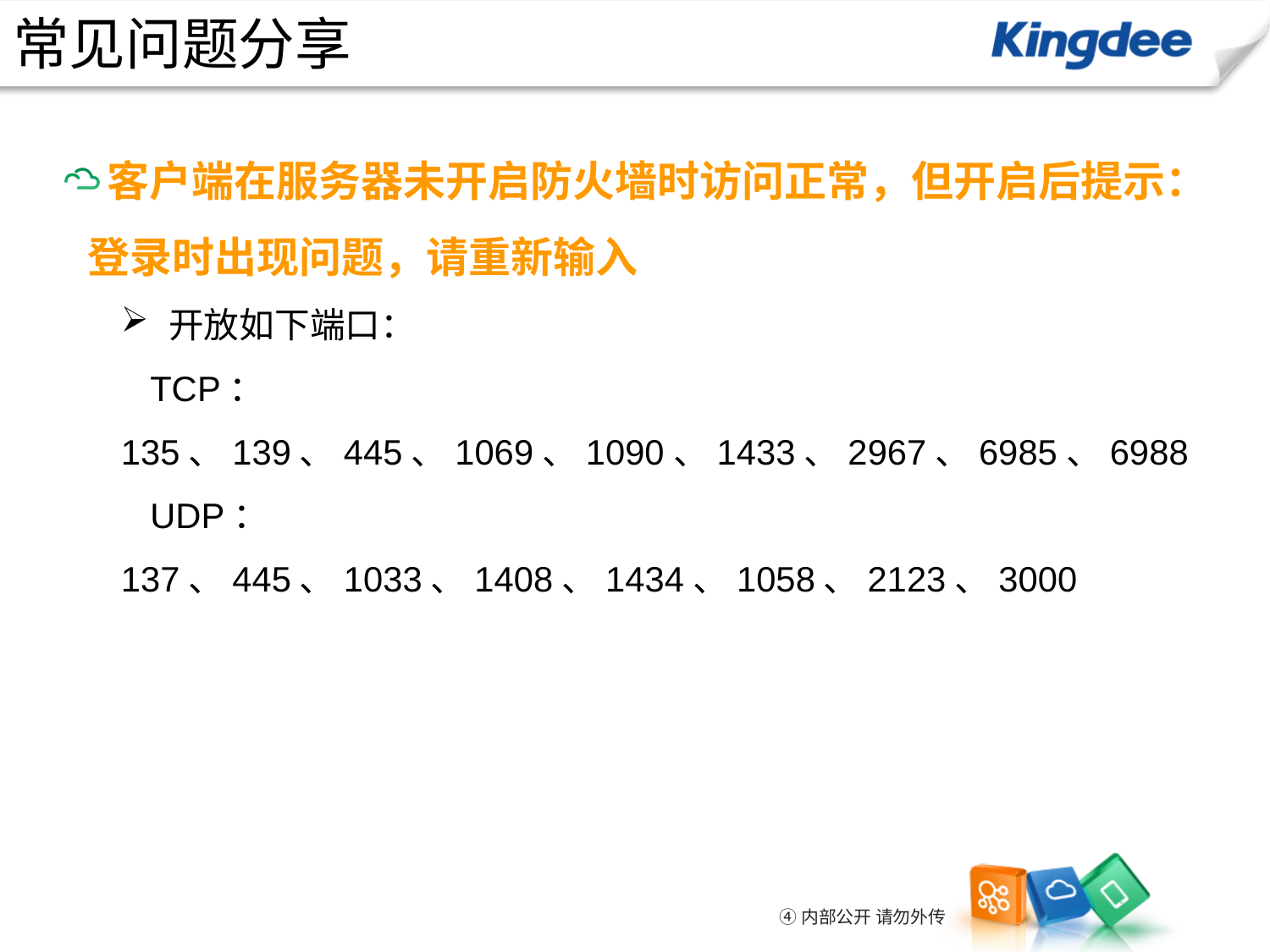

常见问题分享
客户端在服务器未开启防火墙时访问正常，但开启后提示：登录时出现问题，请重新输入
开放如下端口：
   TCP：135、139、445、1069、1090、1433、2967、6985、6988
   UDP：137、445、1033、1408、1434、1058、2123、3000